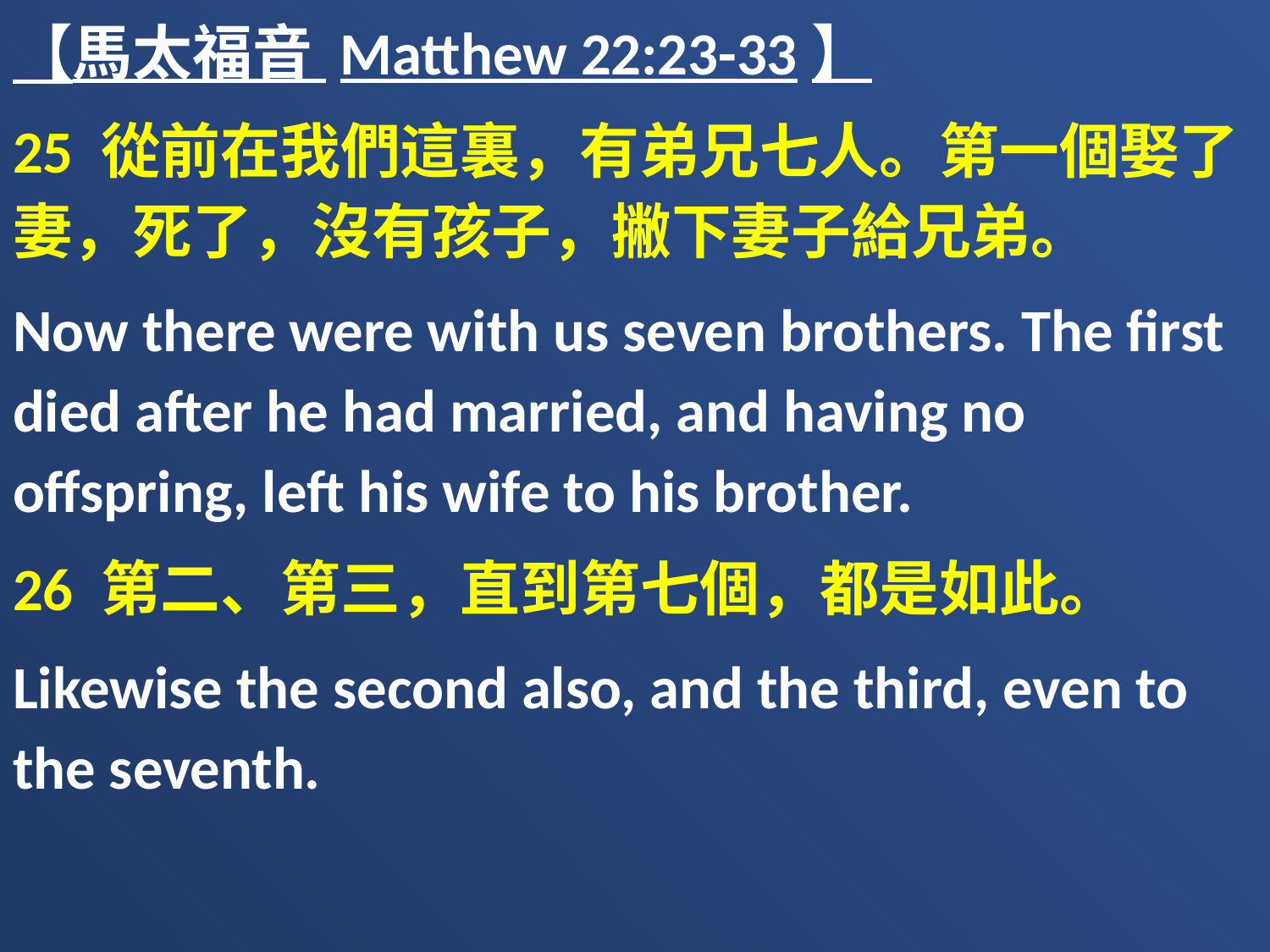

【馬太福音 Matthew 22:23-33】
25 從前在我們這裏，有弟兄七人。第一個娶了妻，死了，沒有孩子，撇下妻子給兄弟。
Now there were with us seven brothers. The first died after he had married, and having no offspring, left his wife to his brother.
26 第二、第三，直到第七個，都是如此。
Likewise the second also, and the third, even to the seventh.